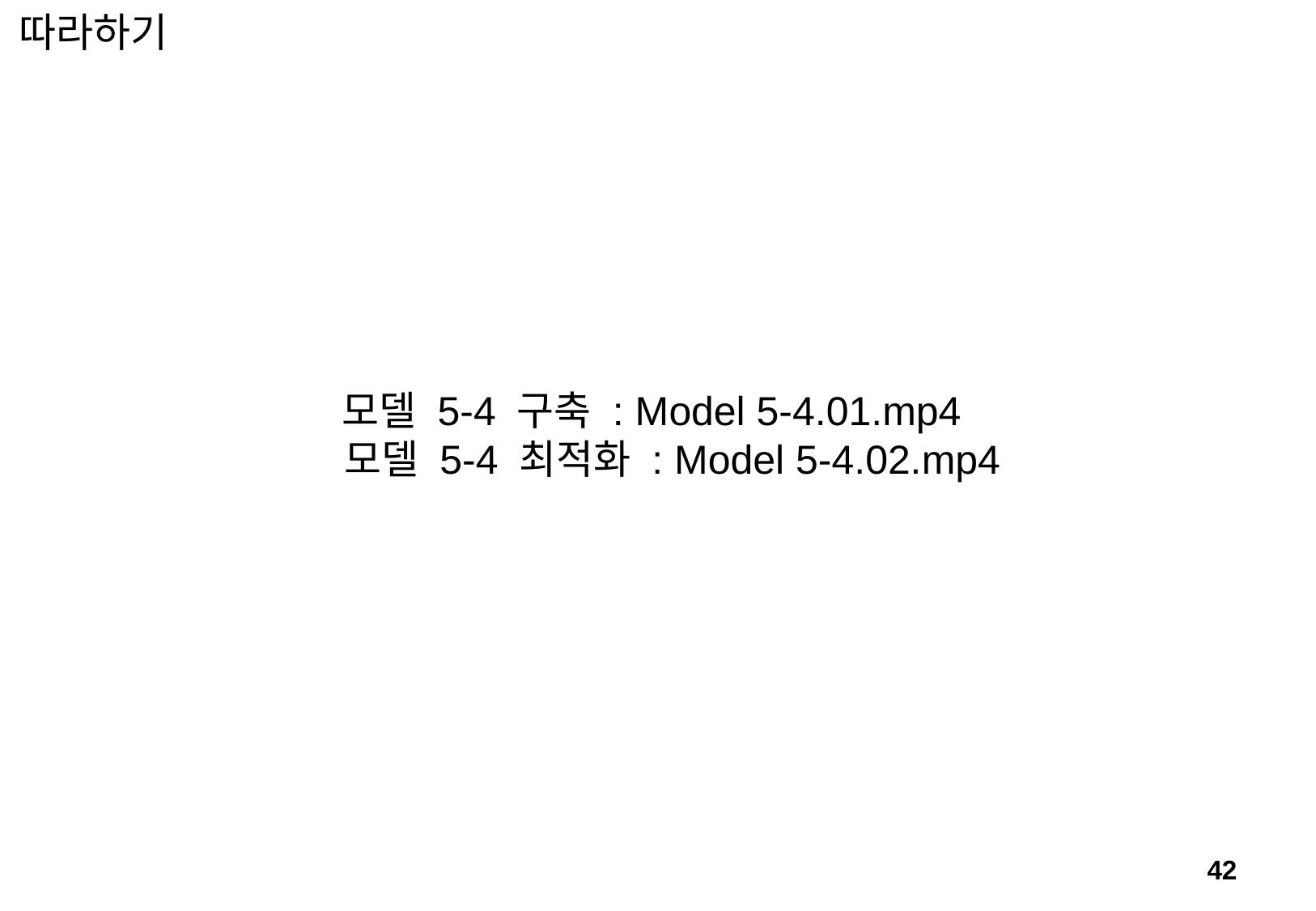

따라하기
 모델 5-4 구축 : Model 5-4.01.mp4
 모델 5-4 최적화 : Model 5-4.02.mp4
42